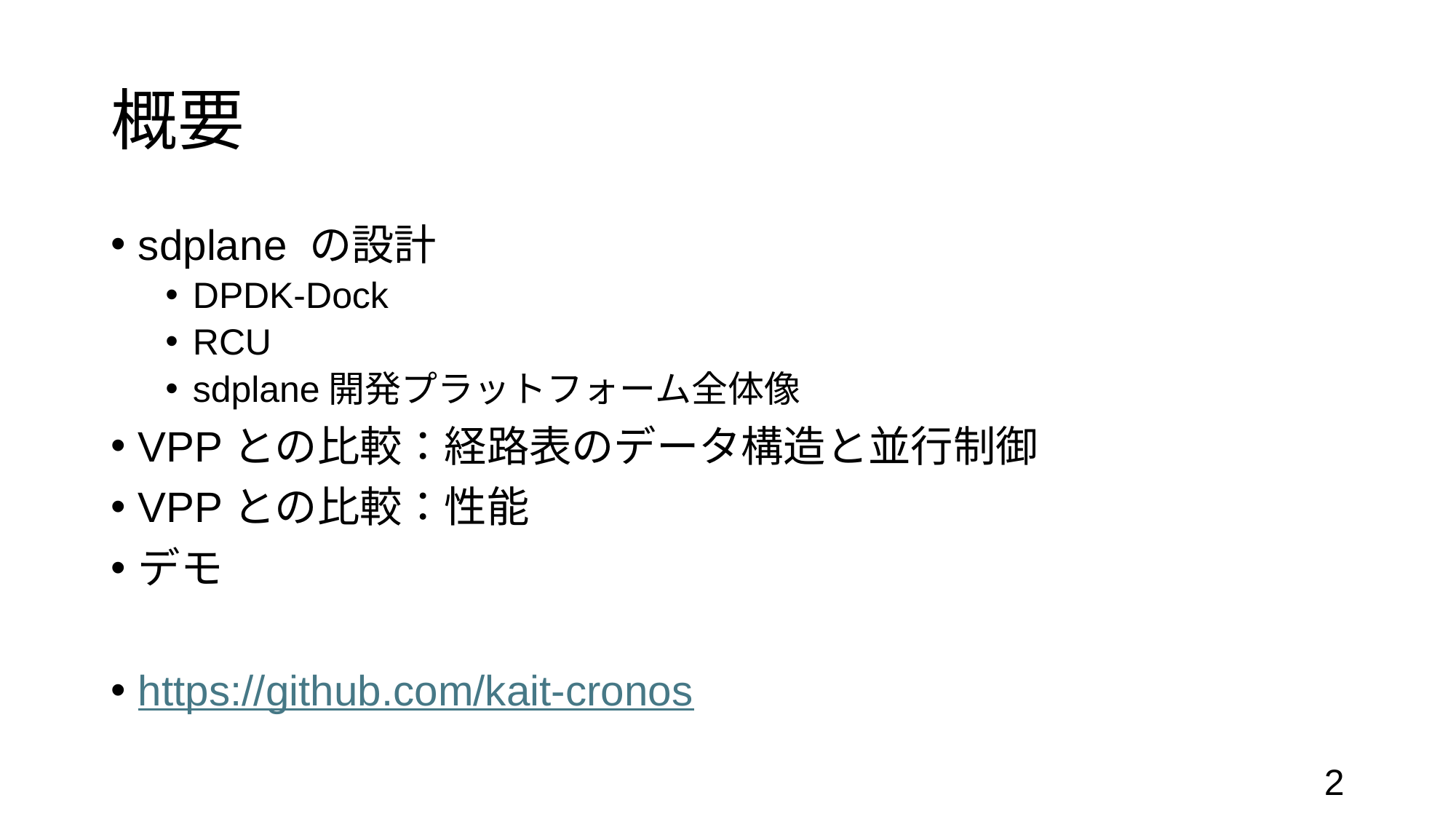

# 概要
sdplane の設計
DPDK-Dock
RCU
sdplane開発プラットフォーム全体像
VPPとの比較：経路表のデータ構造と並行制御
VPPとの比較：性能
デモ

https://github.com/kait-cronos
2